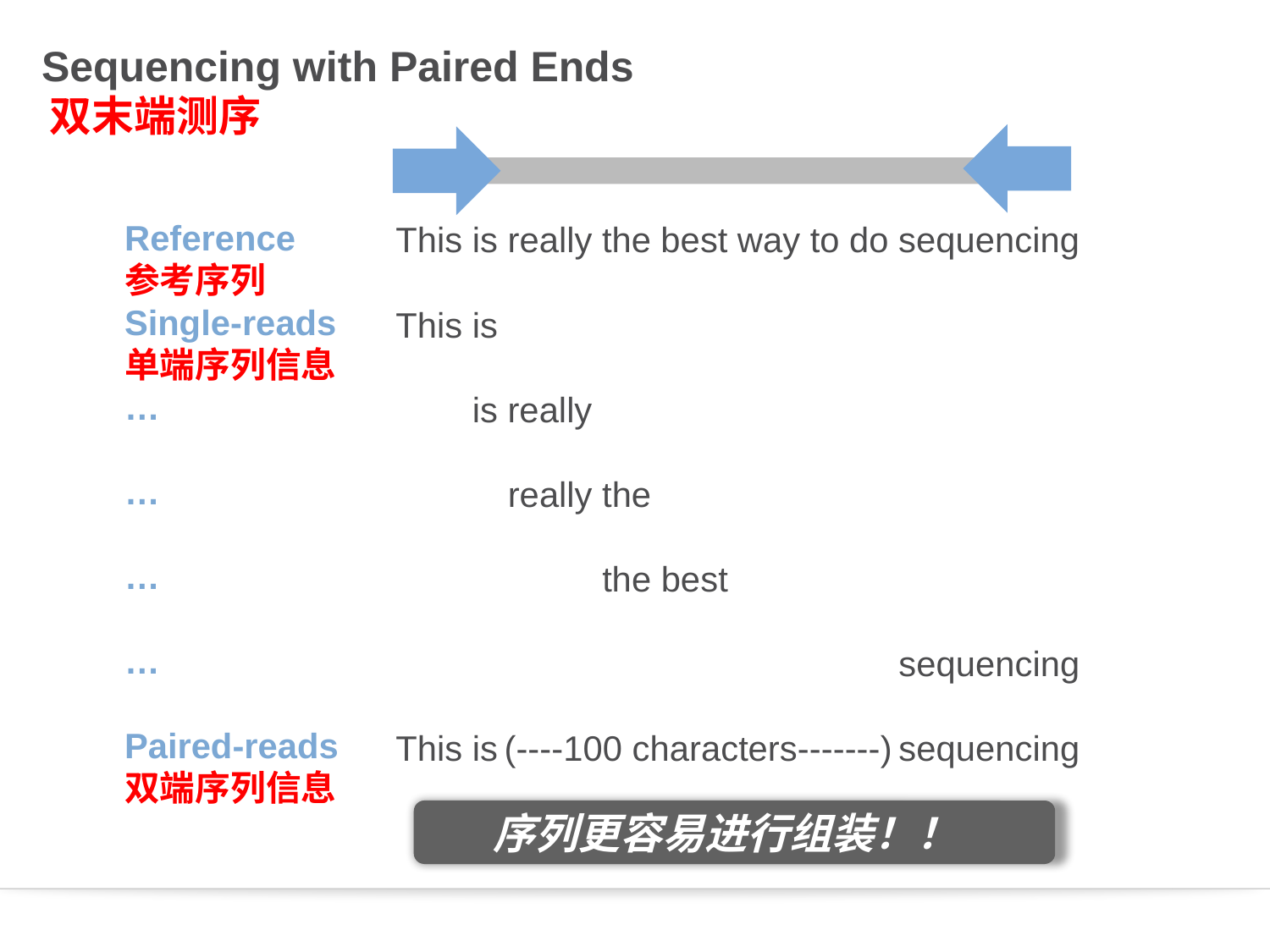

Sequencing with Paired Ends
双末端测序

Reference
参考序列
Single-reads
单端序列信息
…

…

…

…

Paired-reads
双端序列信息
This is really the best way to do sequencing

This is really the best way to do sequencing

This is really the best way to do sequencing

This is really the best way to do sequencing

This is really the best way to do sequencing

This is really the best way to do sequencing

This is really the best way to do sequencing
(----100 characters-------)

序列更容易进行组装！！